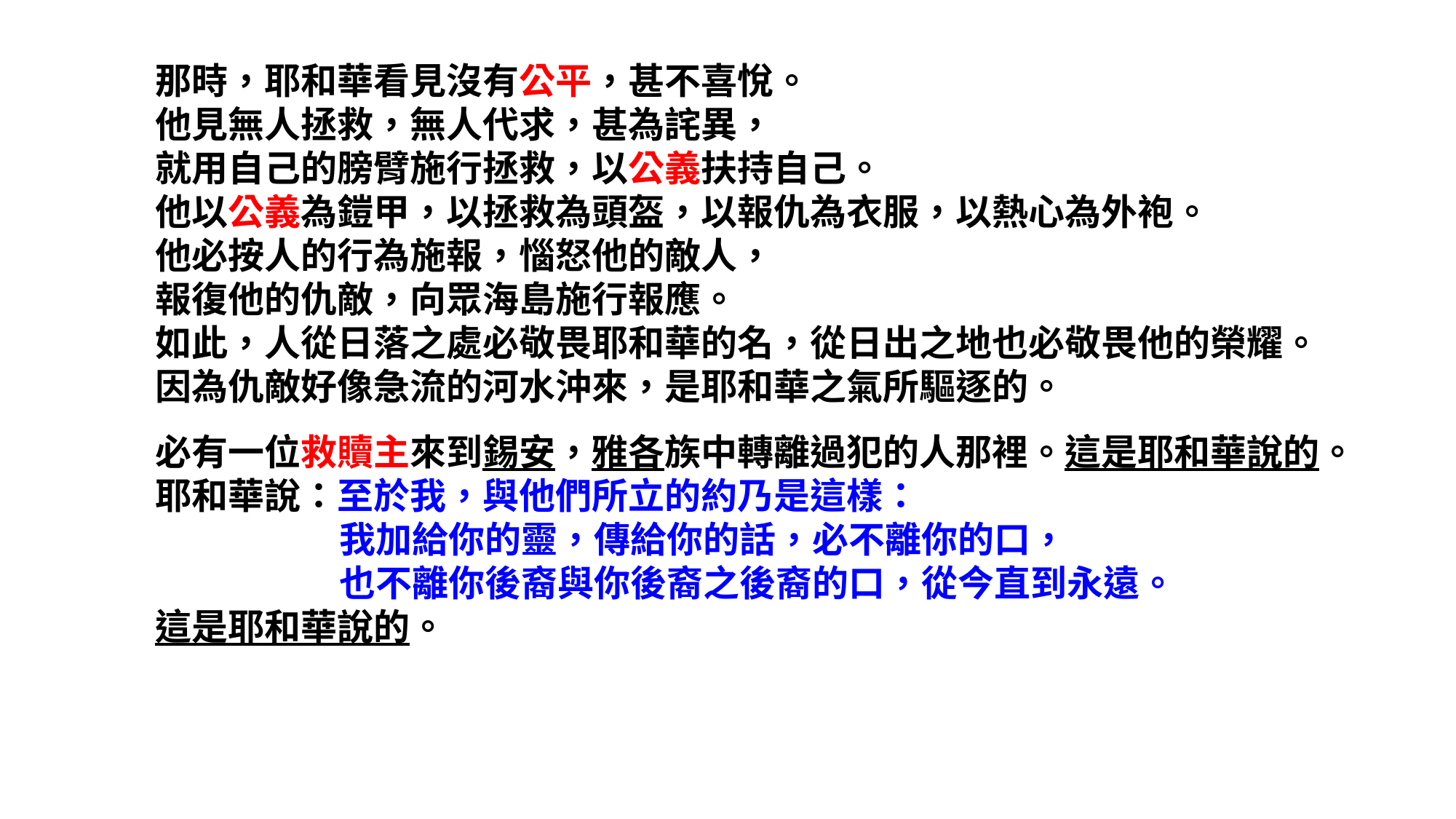

那時，耶和華看見沒有公平，甚不喜悅。
他見無人拯救，無人代求，甚為詫異，
就用自己的膀臂施行拯救，以公義扶持自己。
他以公義為鎧甲，以拯救為頭盔，以報仇為衣服，以熱心為外袍。
他必按人的行為施報，惱怒他的敵人，
報復他的仇敵，向眾海島施行報應。
如此，人從日落之處必敬畏耶和華的名，從日出之地也必敬畏他的榮耀。
因為仇敵好像急流的河水沖來，是耶和華之氣所驅逐的。

必有一位救贖主來到錫安，雅各族中轉離過犯的人那裡。這是耶和華說的。
耶和華說：至於我，與他們所立的約乃是這樣：
	我加給你的靈，傳給你的話，必不離你的口，
	也不離你後裔與你後裔之後裔的口，從今直到永遠。
這是耶和華說的。